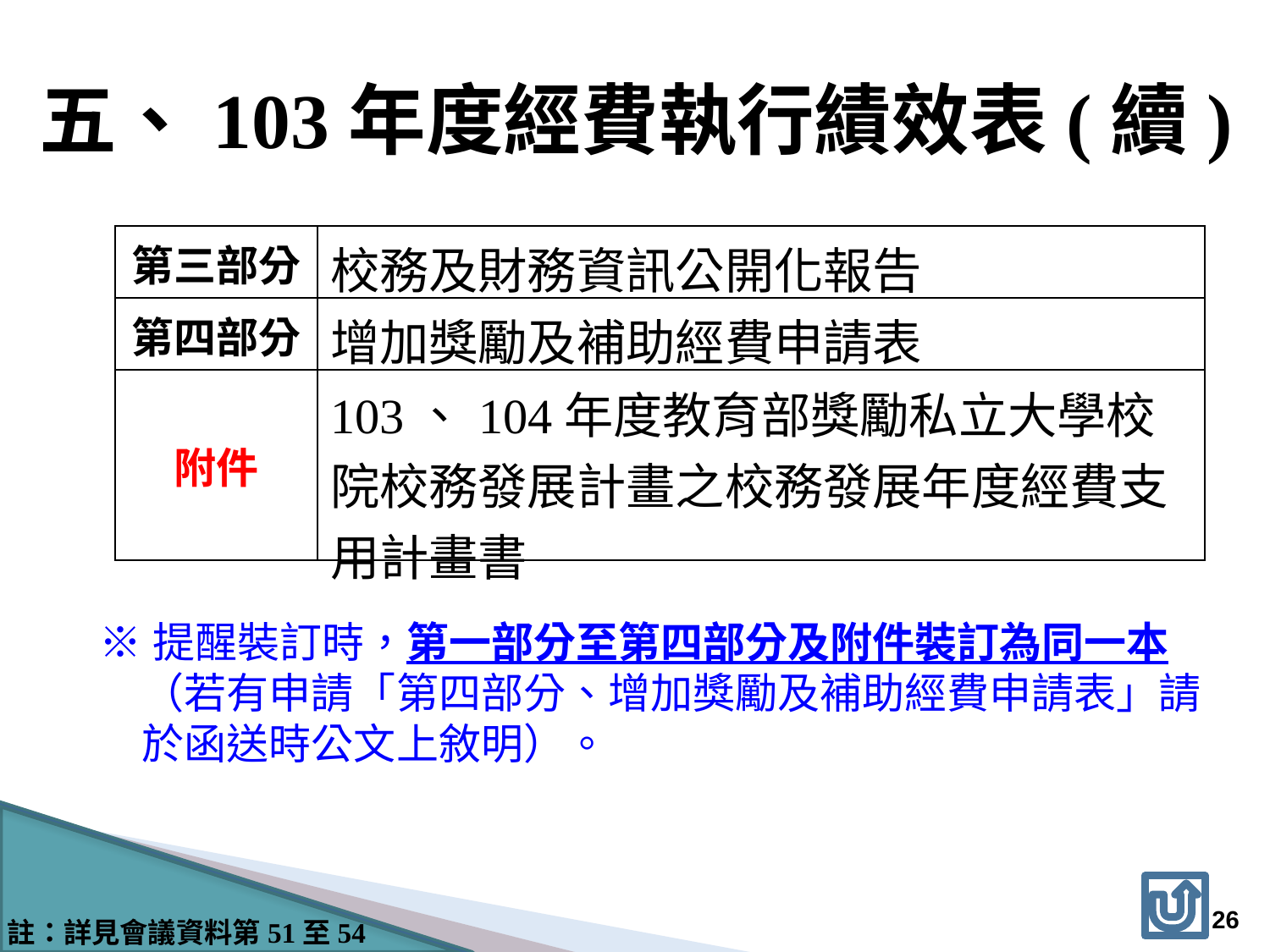

# 五、103年度經費執行績效表(續)

| 第三部分 | 校務及財務資訊公開化報告 |
| --- | --- |
| 第四部分 | 增加獎勵及補助經費申請表 |
| 附件 | 103、104年度教育部獎勵私立大學校院校務發展計畫之校務發展年度經費支用計畫書 |
※提醒裝訂時，第一部分至第四部分及附件裝訂為同一本（若有申請「第四部分、增加獎勵及補助經費申請表」請於函送時公文上敘明）。

26
註：詳見會議資料第51至54頁